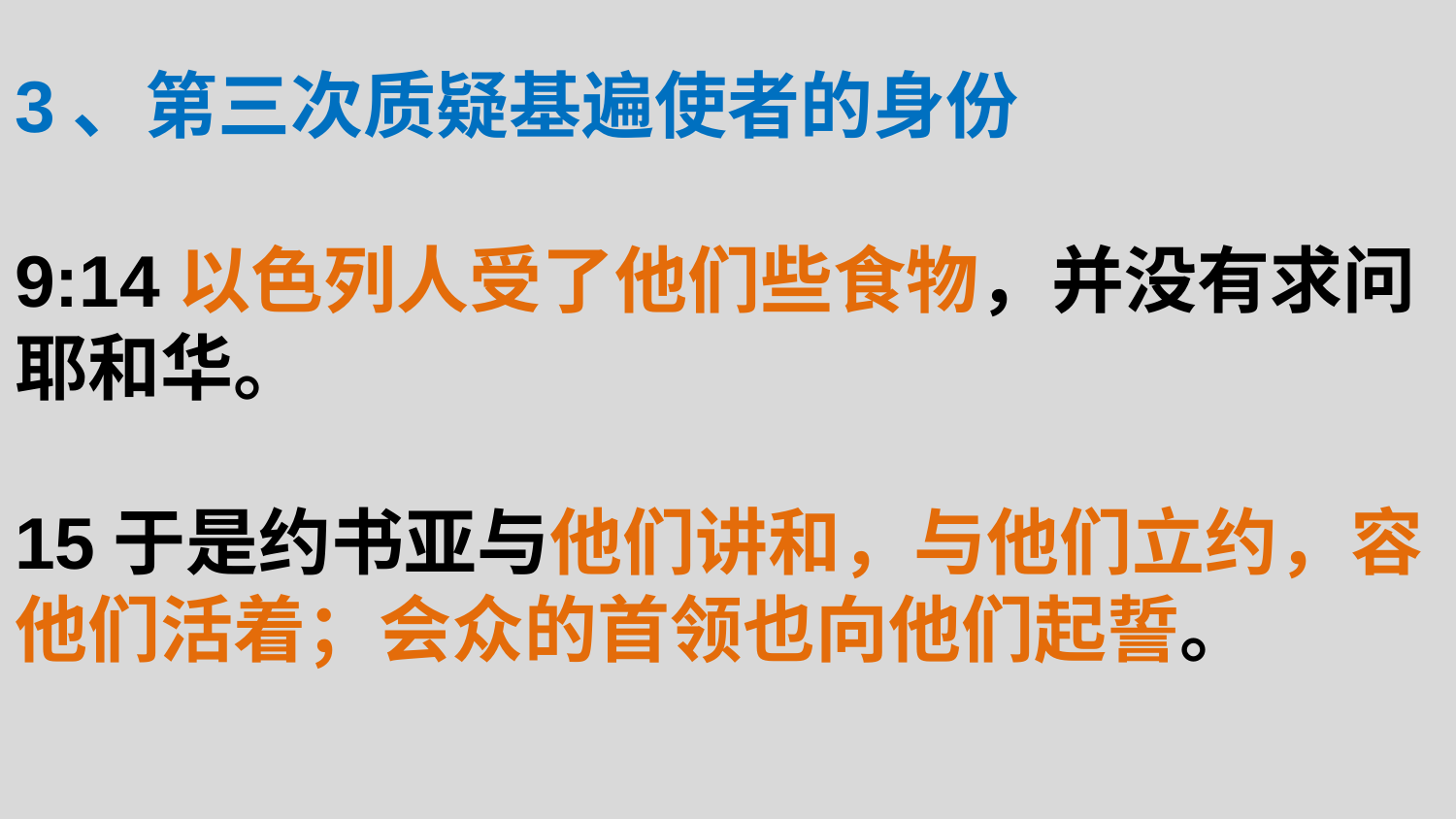

# 3、第三次质疑基遍使者的身份 9:14以色列人受了他们些食物，并没有求问耶和华。 15于是约书亚与他们讲和，与他们立约，容他们活着；会众的首领也向他们起誓。